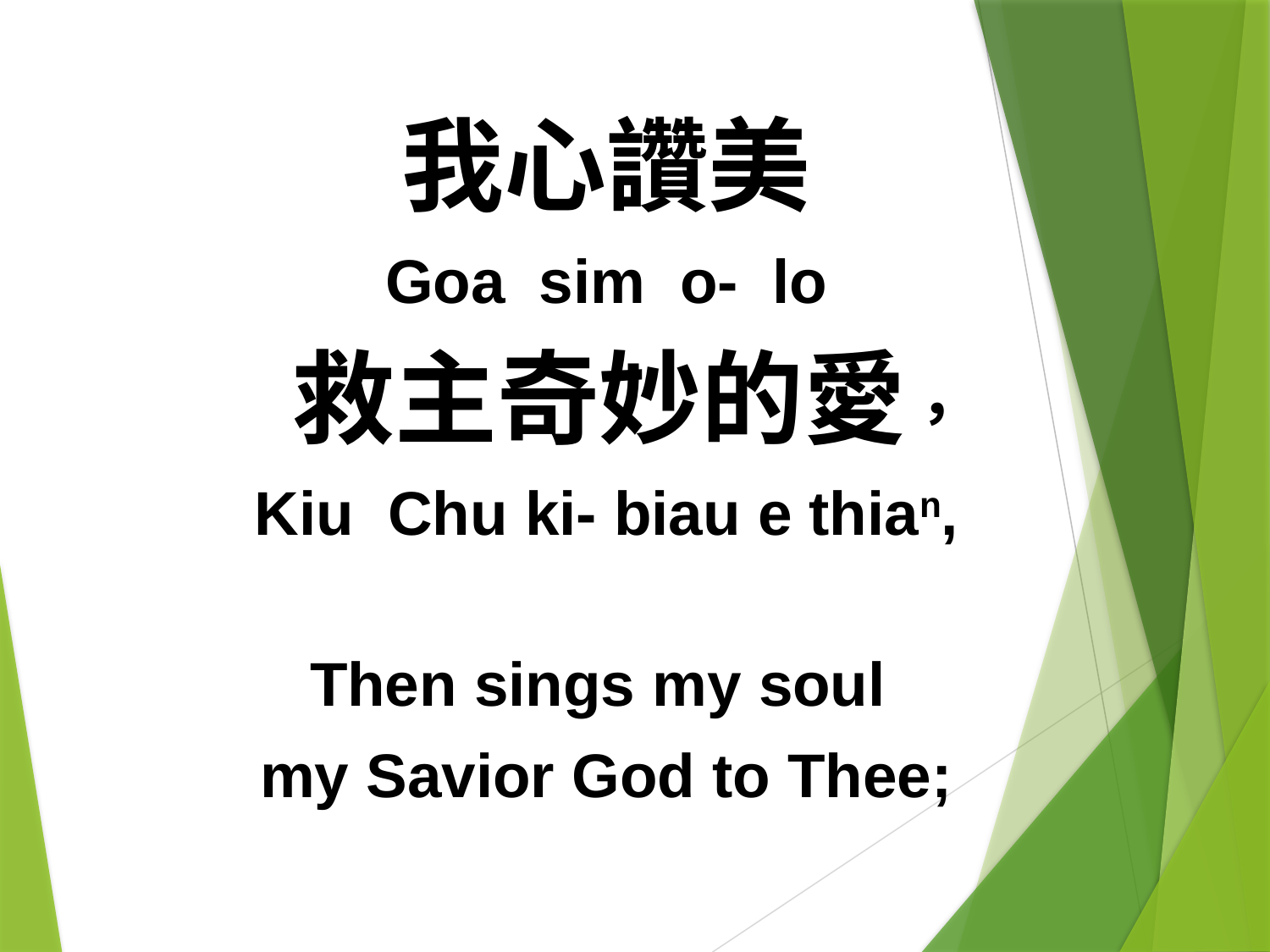

我心讚美
Goa  sim  o-  lo
 救主奇妙的愛，
Kiu  Chu ki- biau e thian,

Then sings my soul
my Savior God to Thee;